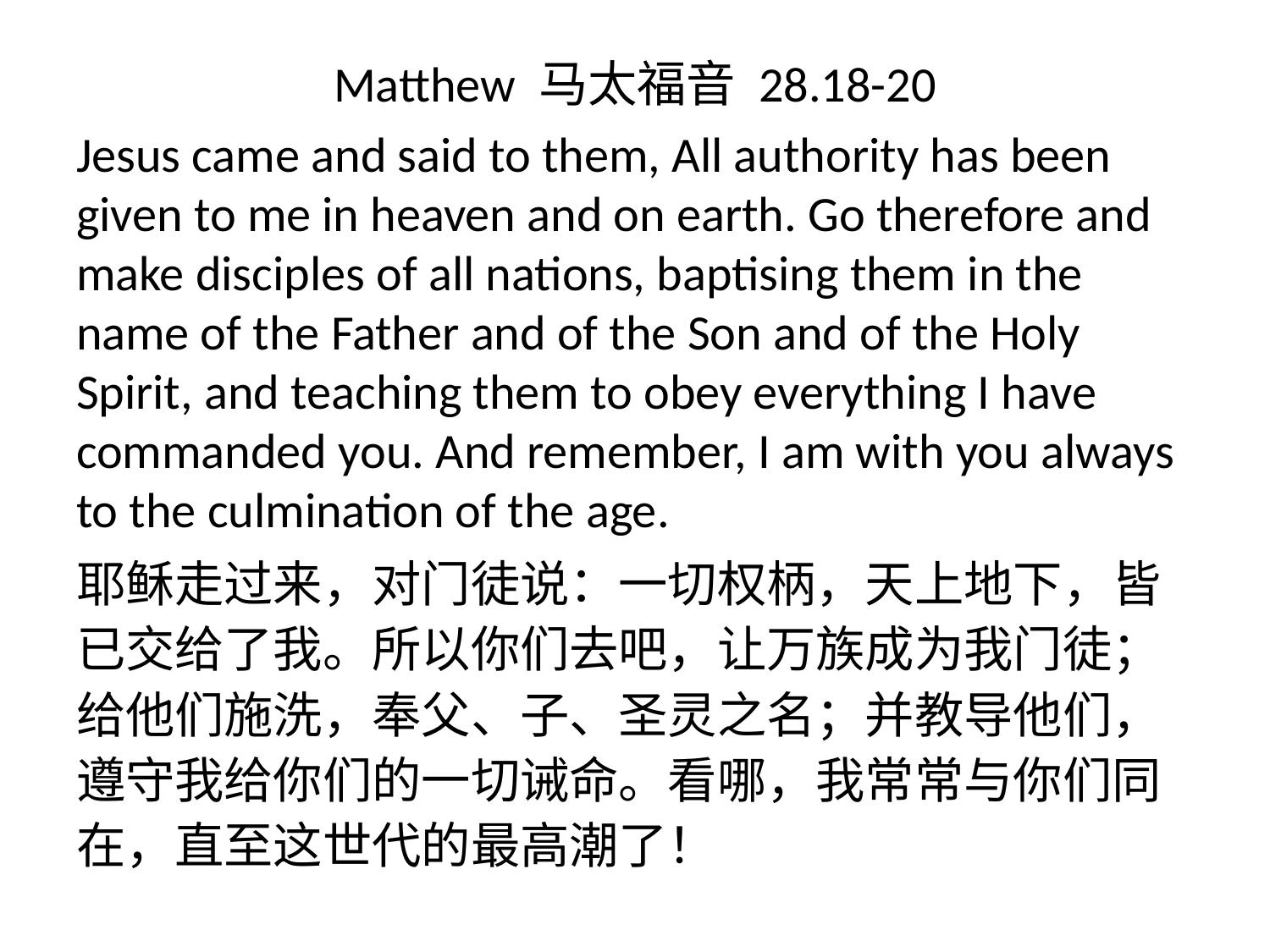

# Matthew 马太福音 28.18-20
Jesus came and said to them, All authority has been given to me in heaven and on earth. Go therefore and make disciples of all nations, baptising them in the name of the Father and of the Son and of the Holy Spirit, and teaching them to obey everything I have commanded you. And remember, I am with you always to the culmination of the age.
耶稣走过来，对门徒说：一切权柄，天上地下，皆已交给了我。所以你们去吧，让万族成为我门徒；给他们施洗，奉父、子、圣灵之名；并教导他们，遵守我给你们的一切诫命。看哪，我常常与你们同在，直至这世代的最高潮了！